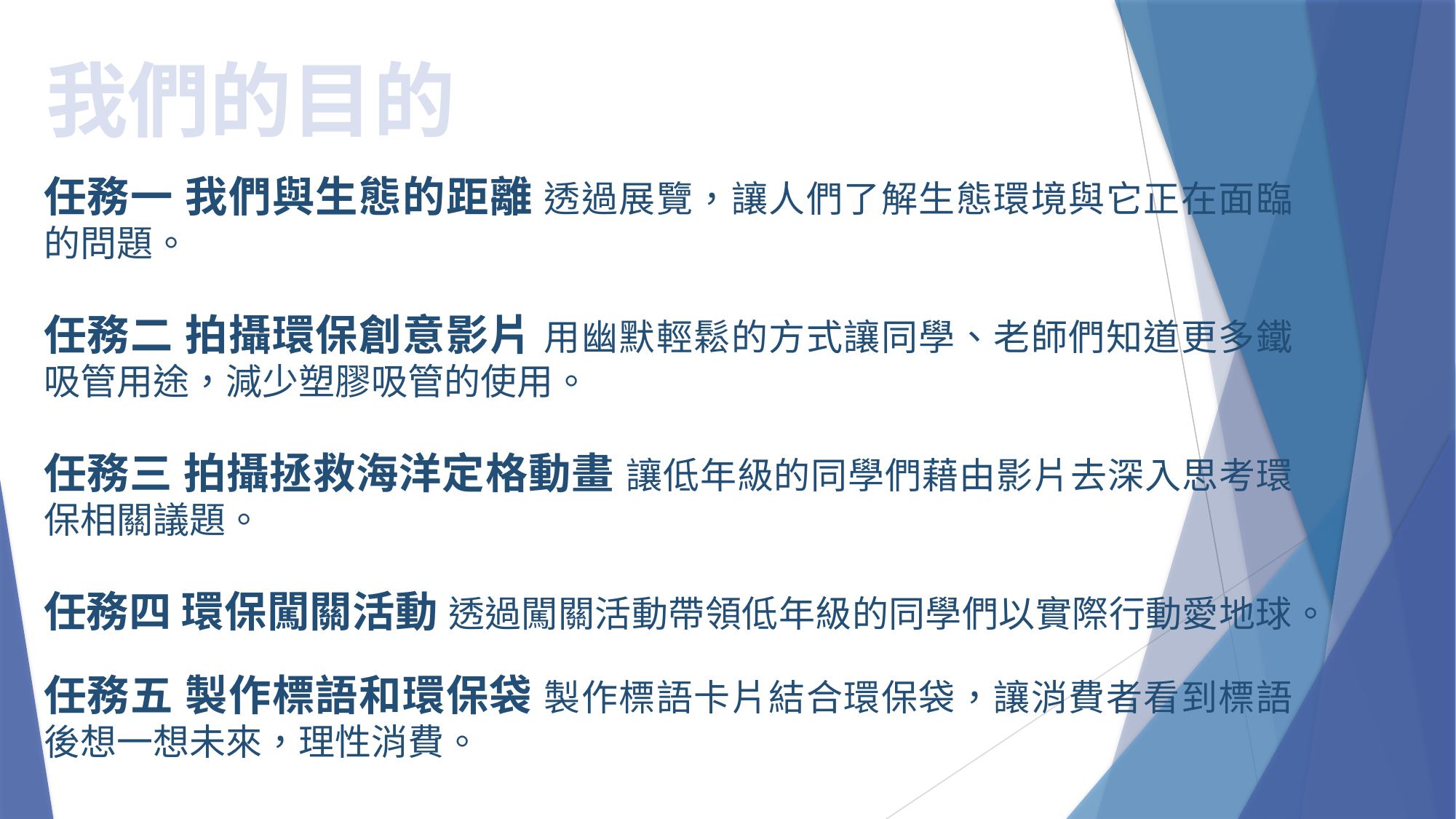

我們的目的
任務一 我們與生態的距離 透過展覽，讓人們了解生態環境與它正在面臨的問題。

任務二 拍攝環保創意影片 用幽默輕鬆的方式讓同學、老師們知道更多鐵 吸管用途，減少塑膠吸管的使用。

任務三 拍攝拯救海洋定格動畫 讓低年級的同學們藉由影片去深入思考環保相關議題。

任務四 環保闖關活動 透過闖關活動帶領低年級的同學們以實際行動愛地球。

任務五 製作標語和環保袋 製作標語卡片結合環保袋，讓消費者看到標語後想一想未來，理性消費。